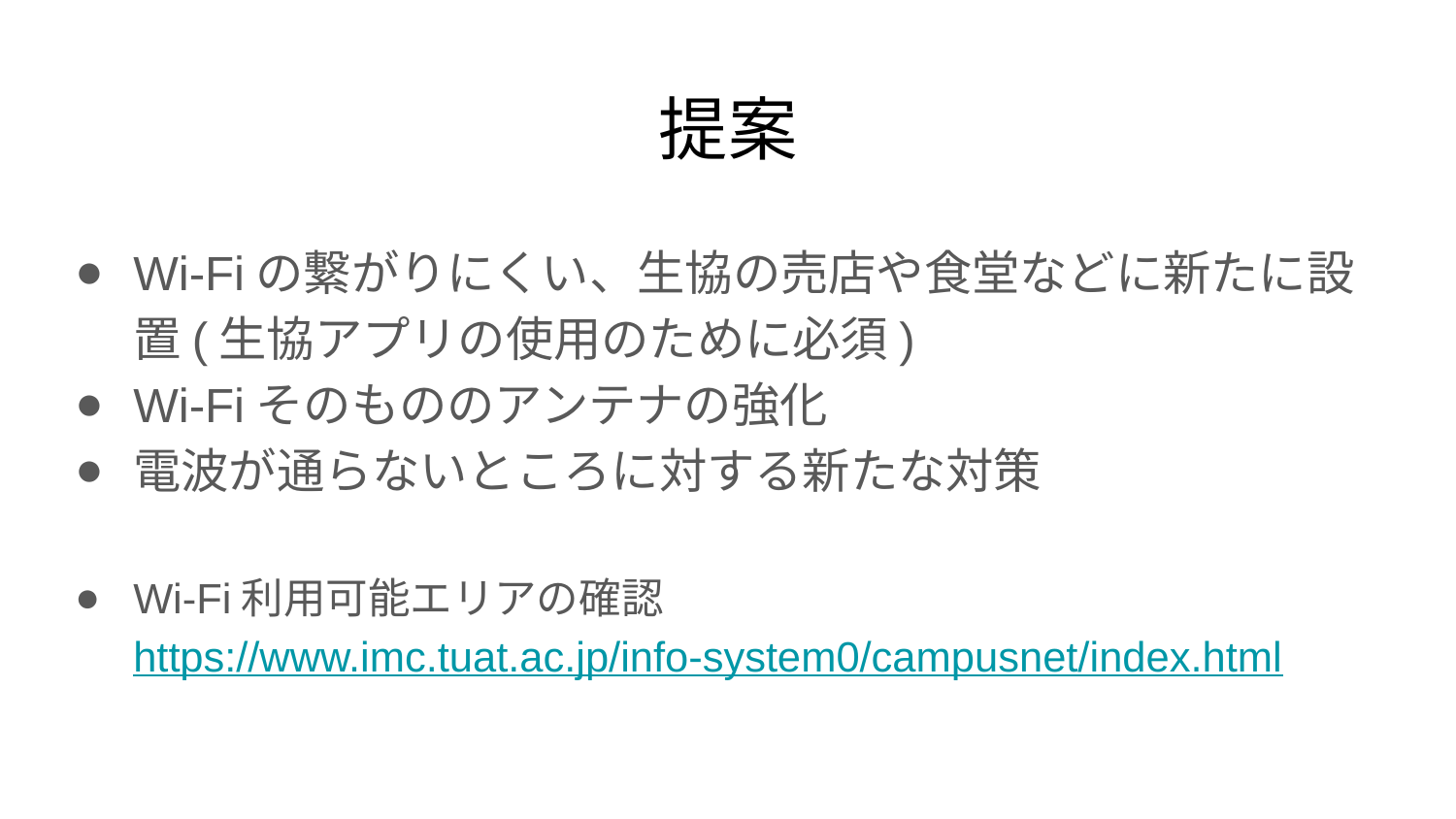

# 提案
Wi-Fiの繋がりにくい、生協の売店や食堂などに新たに設置(生協アプリの使用のために必須)
Wi-Fiそのもののアンテナの強化
電波が通らないところに対する新たな対策
Wi-Fi利用可能エリアの確認
https://www.imc.tuat.ac.jp/info-system0/campusnet/index.html